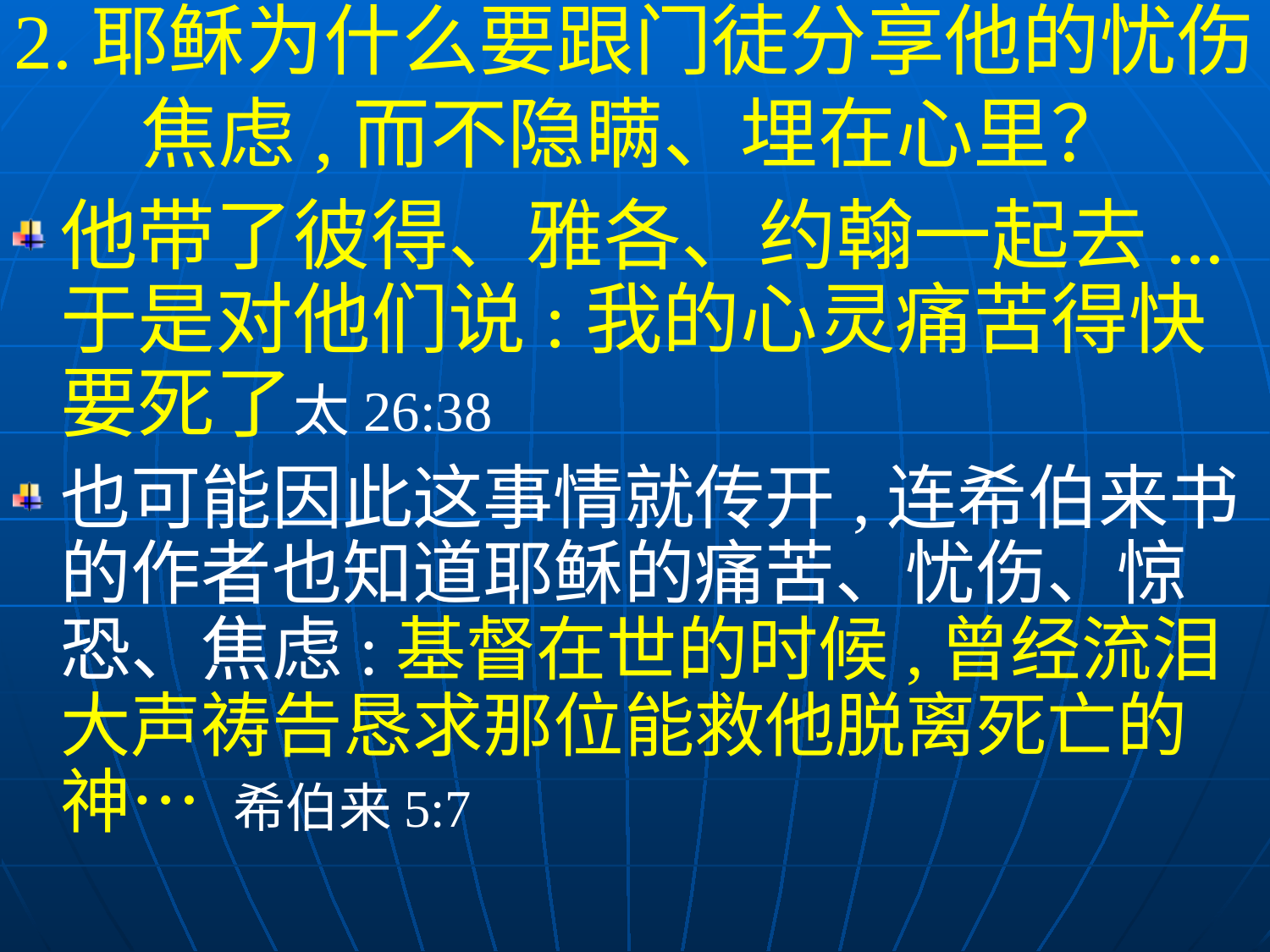

2.耶稣为什么要跟门徒分享他的忧伤焦虑,而不隐瞒、埋在心里？
他带了彼得、雅各、约翰一起去...于是对他们说:我的心灵痛苦得快要死了太26:38
也可能因此这事情就传开,连希伯来书的作者也知道耶稣的痛苦、忧伤、惊恐、焦虑:基督在世的时候,曾经流泪大声祷告恳求那位能救他脱离死亡的神…  希伯来5:7